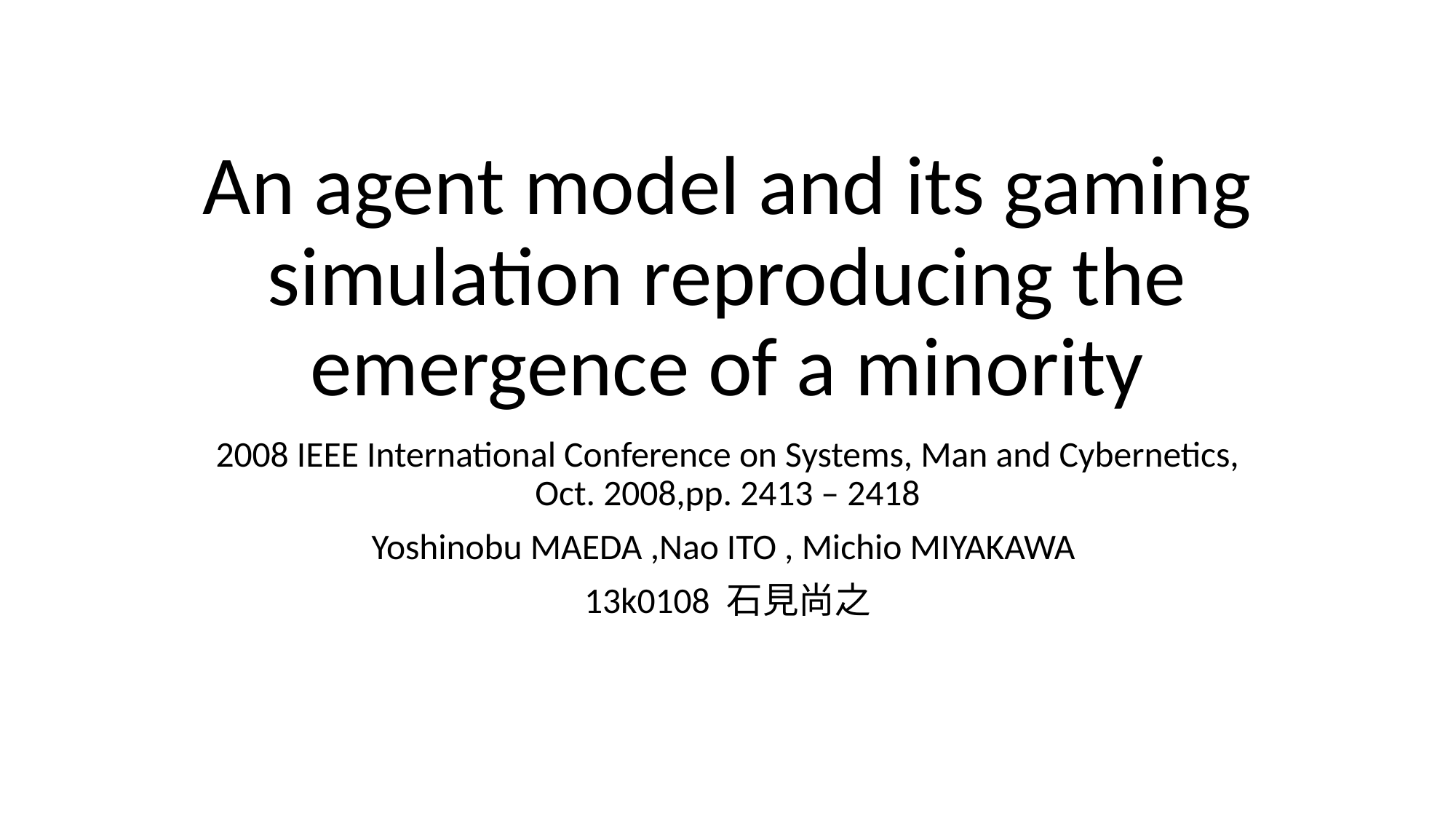

# An agent model and its gaming simulation reproducing the emergence of a minority
2008 IEEE International Conference on Systems, Man and Cybernetics, Oct. 2008,pp. 2413 – 2418
Yoshinobu MAEDA ,Nao ITO , Michio MIYAKAWA
13k0108 石見尚之